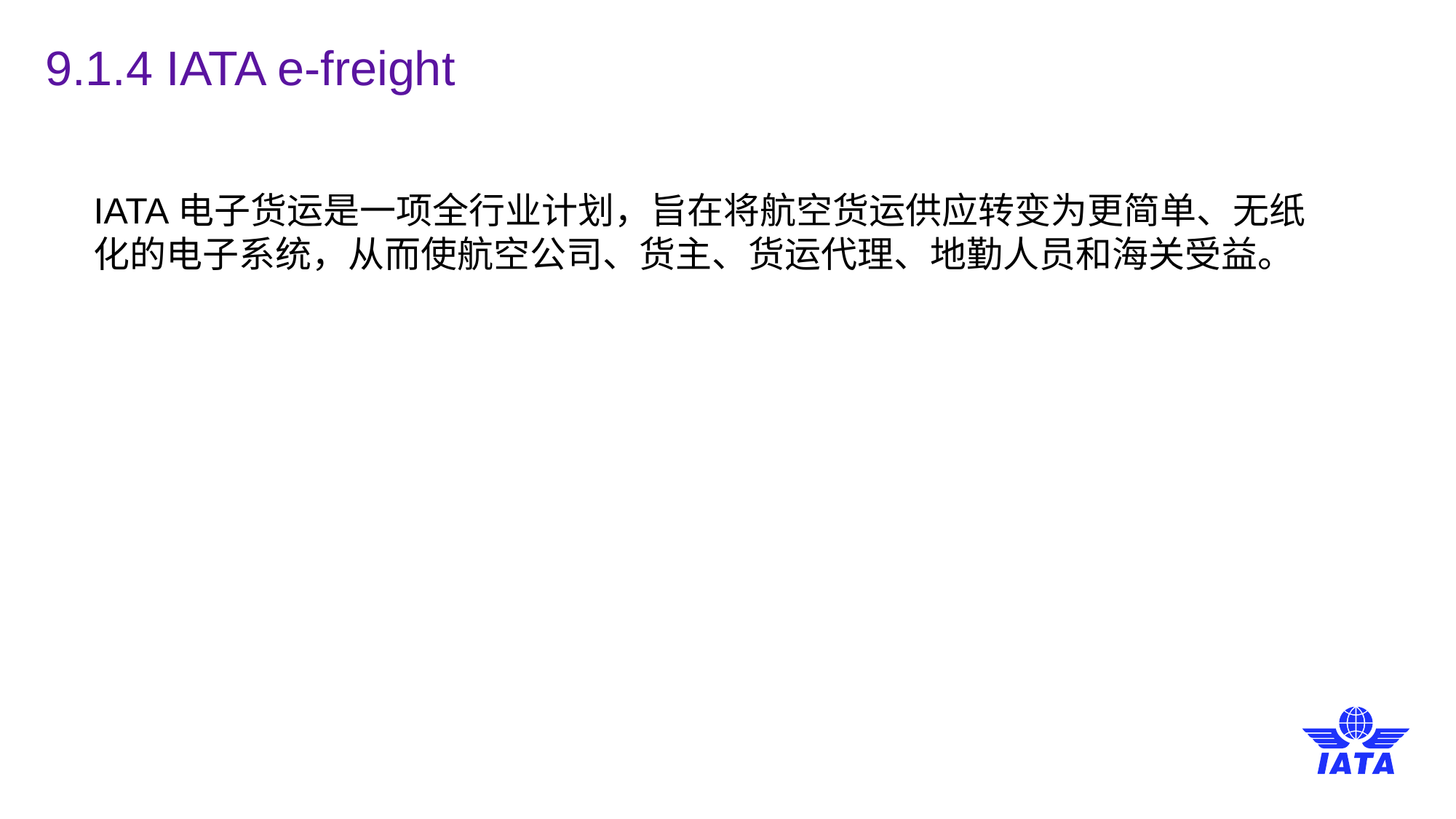

# 9.1.4 IATA e-freight
IATA电子货运是一项全行业计划，旨在将航空货运供应转变为更简单、无纸化的电子系统，从而使航空公司、货主、货运代理、地勤人员和海关受益。
13